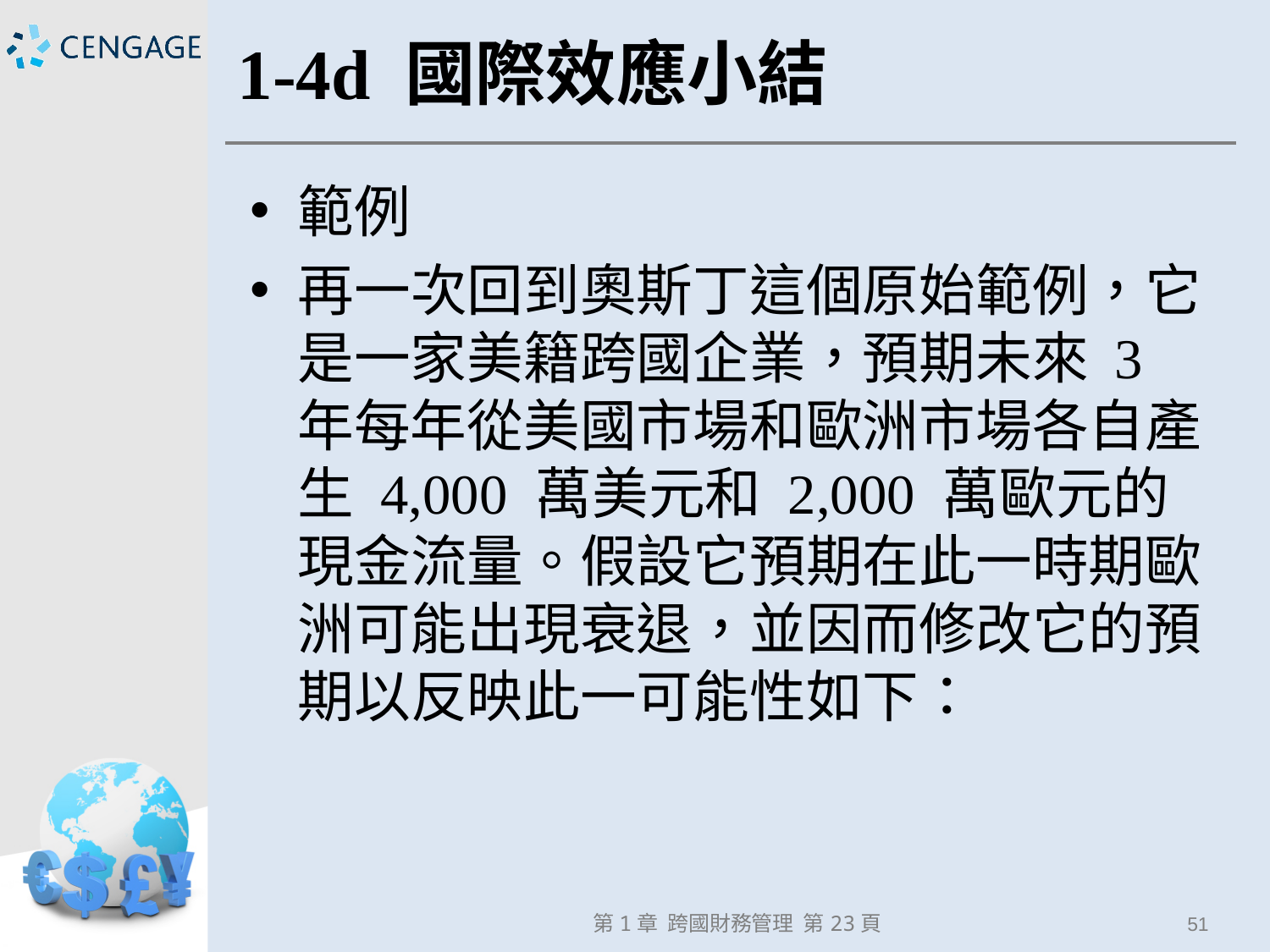

# 1-4d 國際效應小結
範例
再一次回到奧斯丁這個原始範例，它是一家美籍跨國企業，預期未來 3 年每年從美國市場和歐洲市場各自產生 4,000 萬美元和 2,000 萬歐元的現金流量。假設它預期在此一時期歐洲可能出現衰退，並因而修改它的預期以反映此一可能性如下：
第1章  跨國財務管理  第23頁
51